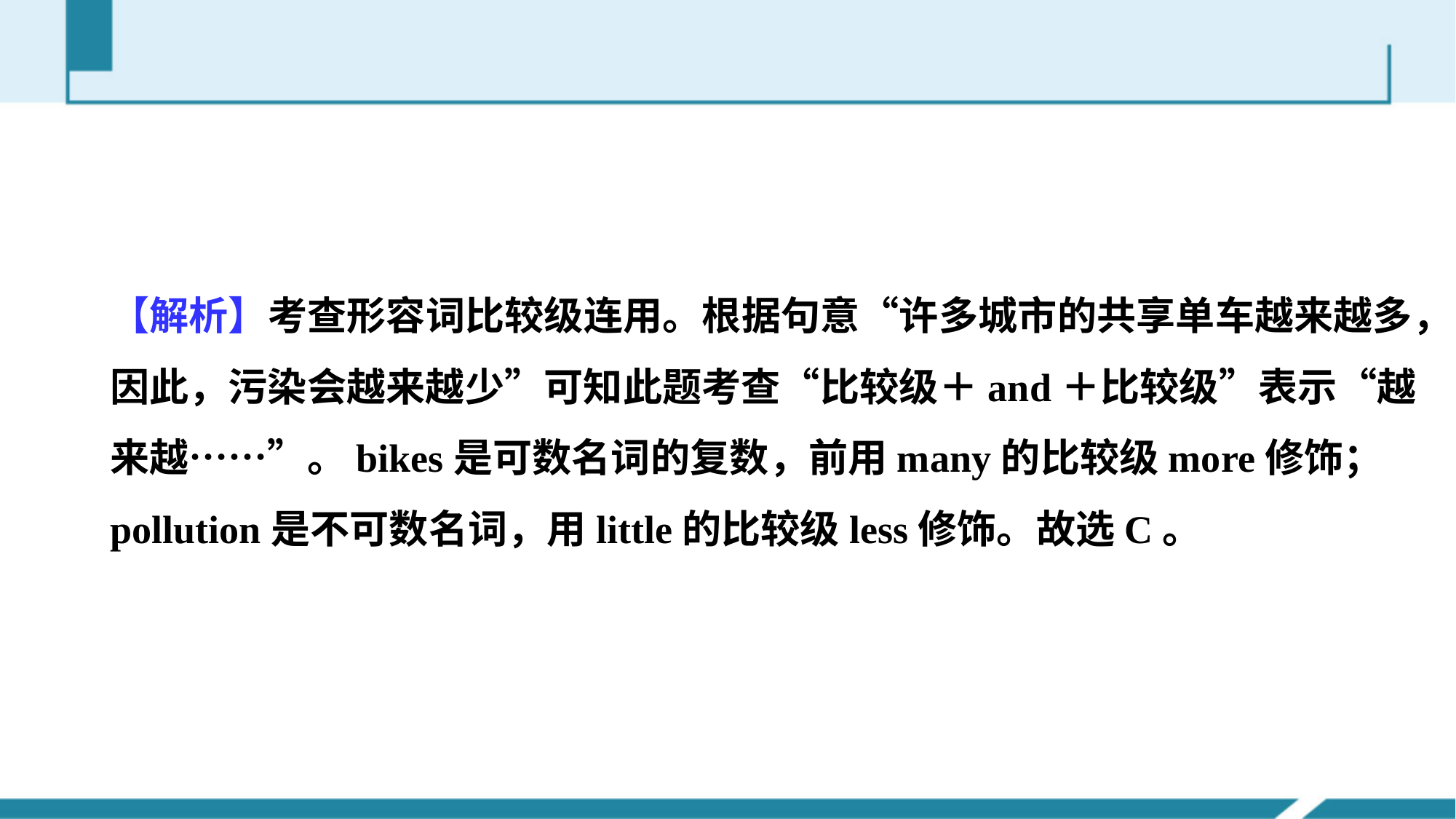

【解析】考查形容词比较级连用。根据句意“许多城市的共享单车越来越多，因此，污染会越来越少”可知此题考查“比较级＋and＋比较级”表示“越来越……”。bikes是可数名词的复数，前用many的比较级more修饰； pollution是不可数名词，用little的比较级less修饰。故选C。